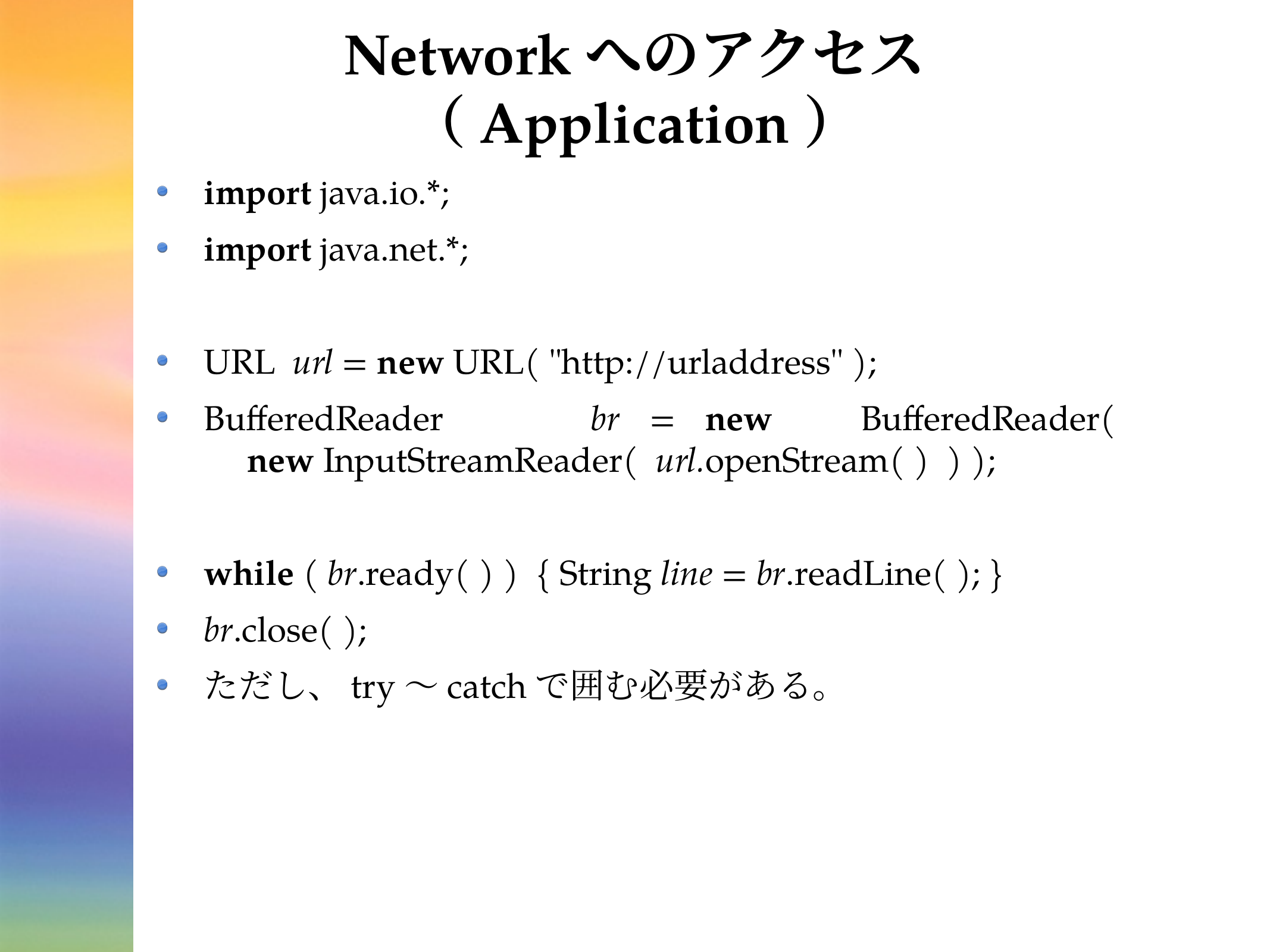

# Networkへのアクセス（Application）
import java.io.*;
import java.net.*;

URL  url = new URL( "http://urladdress" );
BufferedReader     br = new   BufferedReader(
     new InputStreamReader(  url.openStream( )  ) );

while ( br.ready( ) )  { String line = br.readLine( ); }
br.close( );
ただし、try〜catchで囲む必要がある。